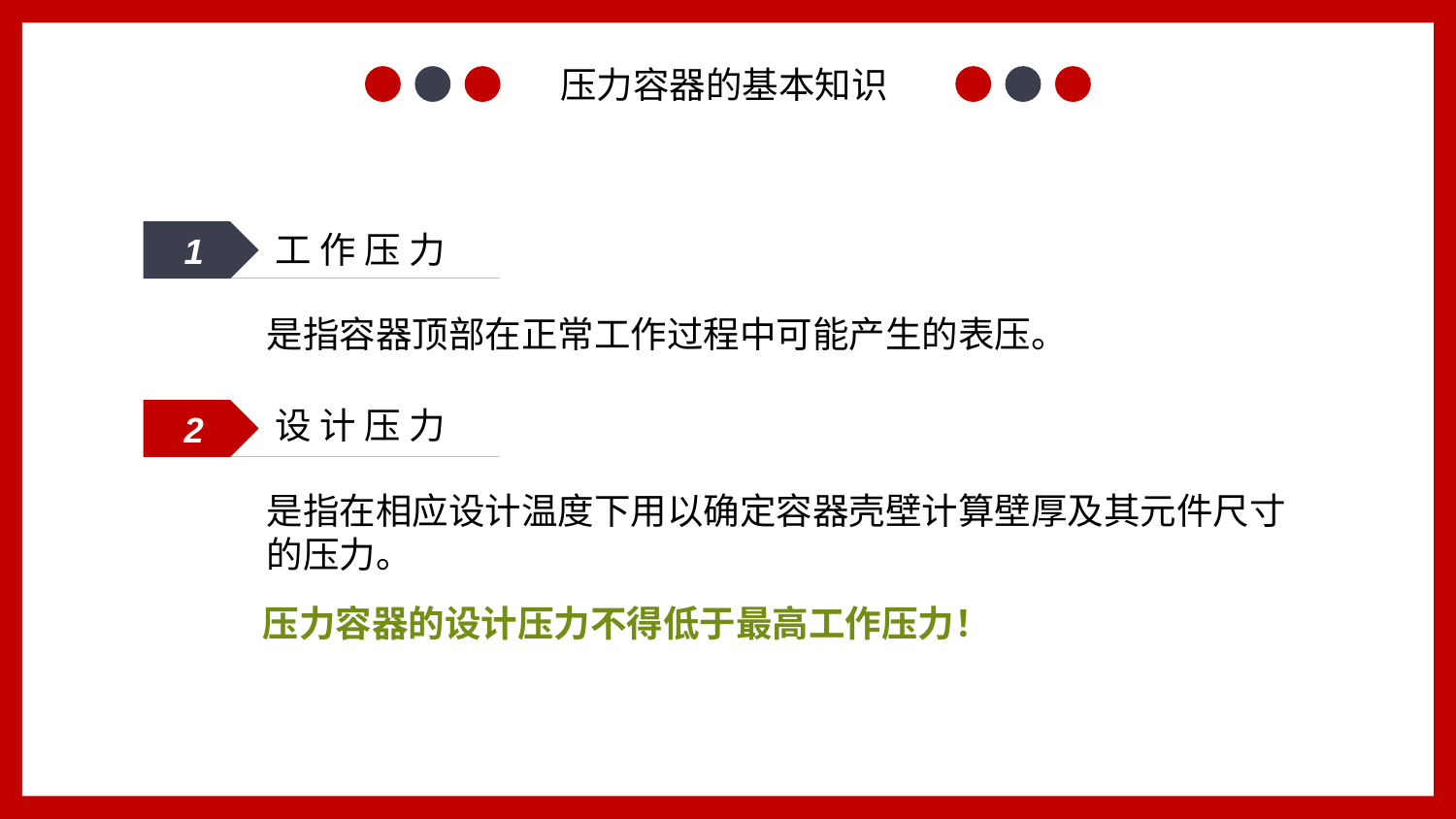

压力容器的基本知识

工 作 压 力
1
      是指容器顶部在正常工作过程中可能产生的表压。
2
设 计 压 力
是指在相应设计温度下用以确定容器壳壁计算壁厚及其元件尺寸的压力。
压力容器的设计压力不得低于最高工作压力！